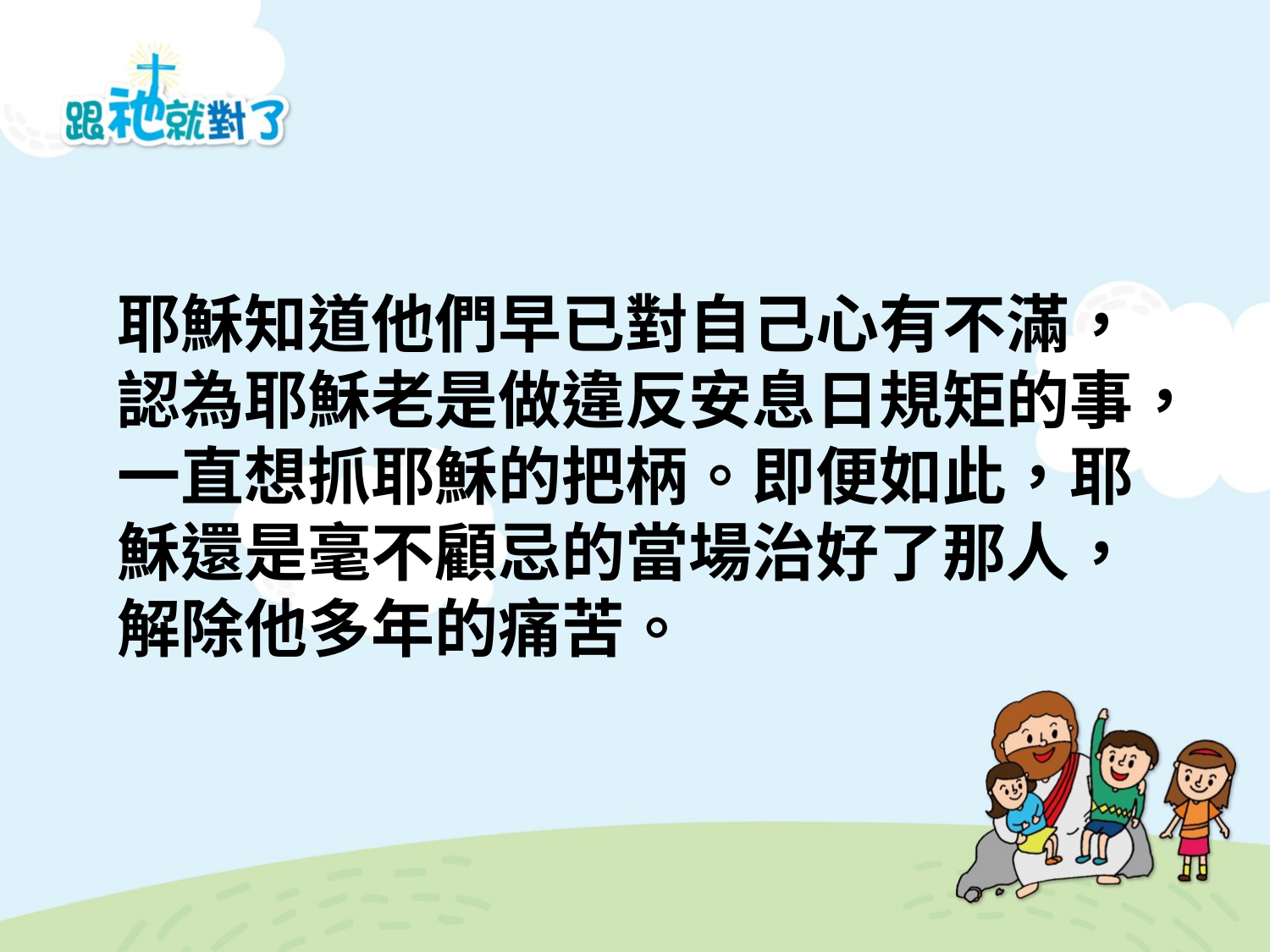

耶穌知道他們早已對自己心有不滿，認為耶穌老是做違反安息日規矩的事，一直想抓耶穌的把柄。即便如此，耶穌還是毫不顧忌的當場治好了那人，解除他多年的痛苦。